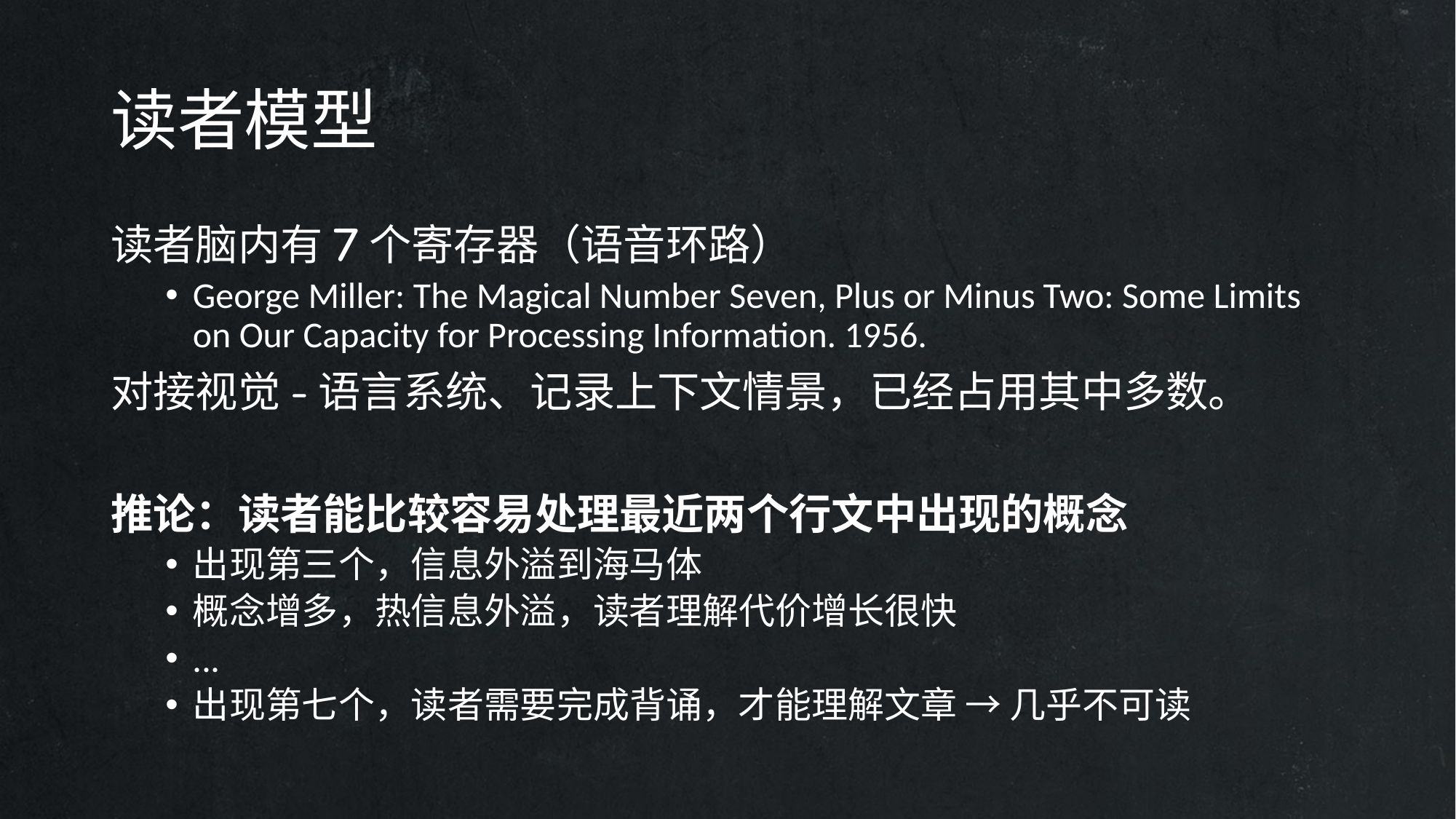

# 读者模型
读者脑内有7个寄存器（语音环路）
George Miller: The Magical Number Seven, Plus or Minus Two: Some Limits on Our Capacity for Processing Information. 1956.
对接视觉-语言系统、记录上下文情景，已经占用其中多数。

推论：读者能比较容易处理最近两个行文中出现的概念
出现第三个，信息外溢到海马体
概念增多，热信息外溢，读者理解代价增长很快
...
出现第七个，读者需要完成背诵，才能理解文章 → 几乎不可读